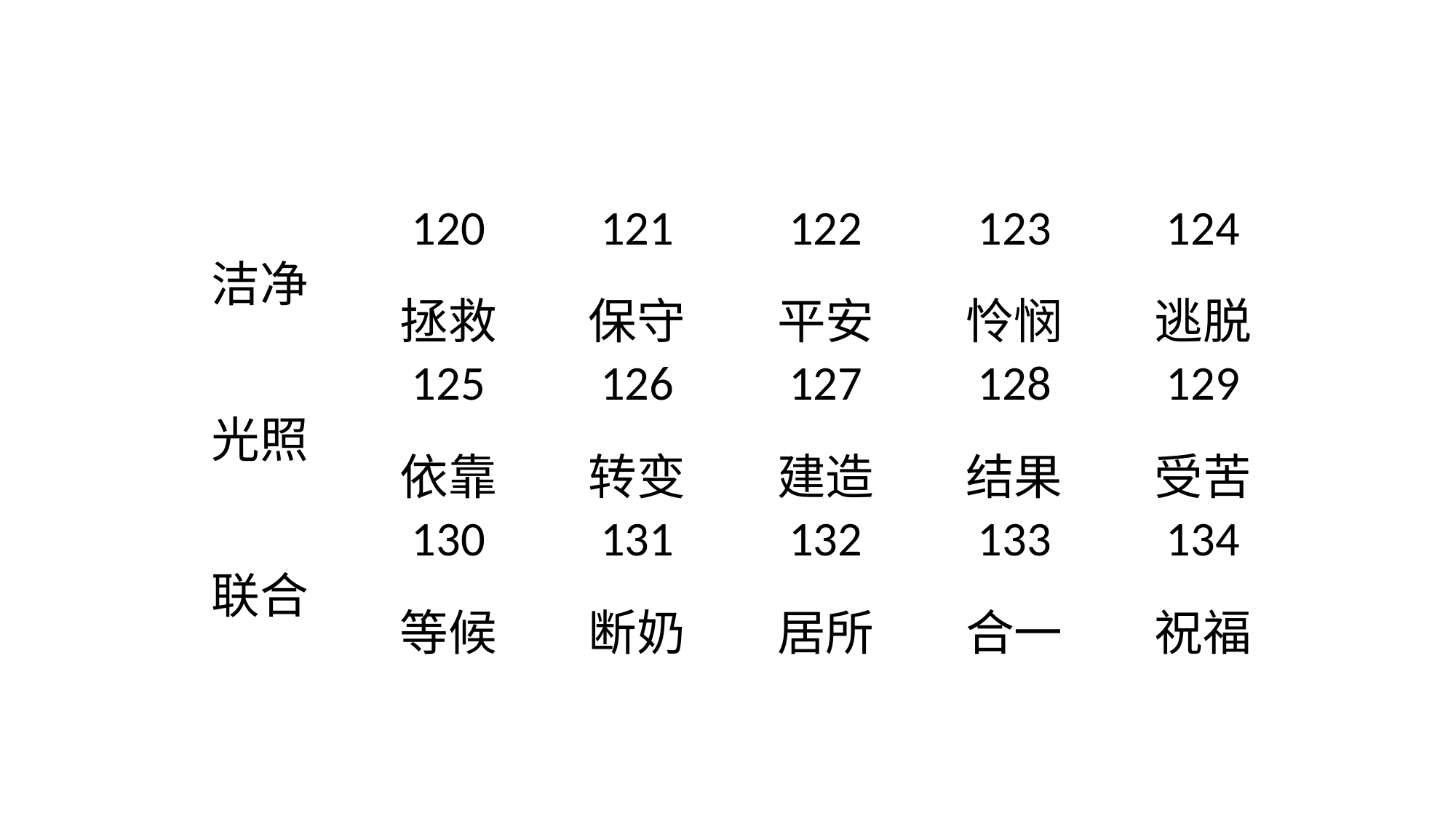

| 洁净 | 120 | 121 | 122 | 123 | 124 |
| --- | --- | --- | --- | --- | --- |
|  | 拯救 | 保守 | 平安 | 怜悯 | 逃脱 |
| 光照 | 125 | 126 | 127 | 128 | 129 |
|  | 依靠 | 转变 | 建造 | 结果 | 受苦 |
| 联合 | 130 | 131 | 132 | 133 | 134 |
|  | 等候 | 断奶 | 居所 | 合一 | 祝福 |